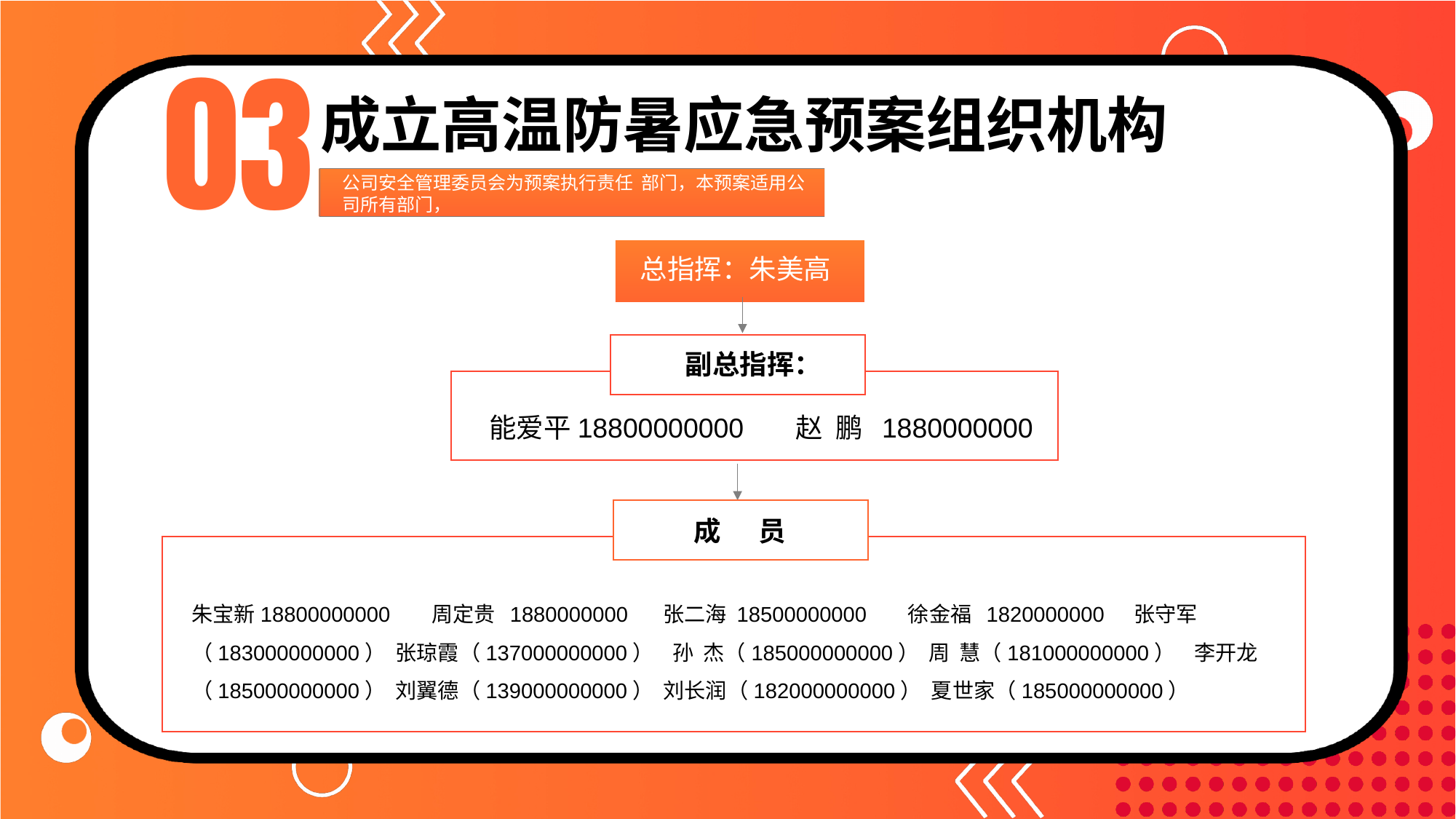

03
成立高温防暑应急预案组织机构
公司安全管理委员会为预案执行责任  部门，本预案适用公司所有部门，

总指挥：朱美高

副总指挥：

能爱平18800000000      赵  鹏  1880000000

成      员

朱宝新18800000000      周定贵  1880000000     张二海 18500000000      徐金福  1820000000    张守军（183000000000）  张琼霞（137000000000）    孙  杰（185000000000）  周  慧（181000000000）    李开龙（185000000000）  刘翼德（139000000000）  刘长润（182000000000）  夏世家（185000000000）